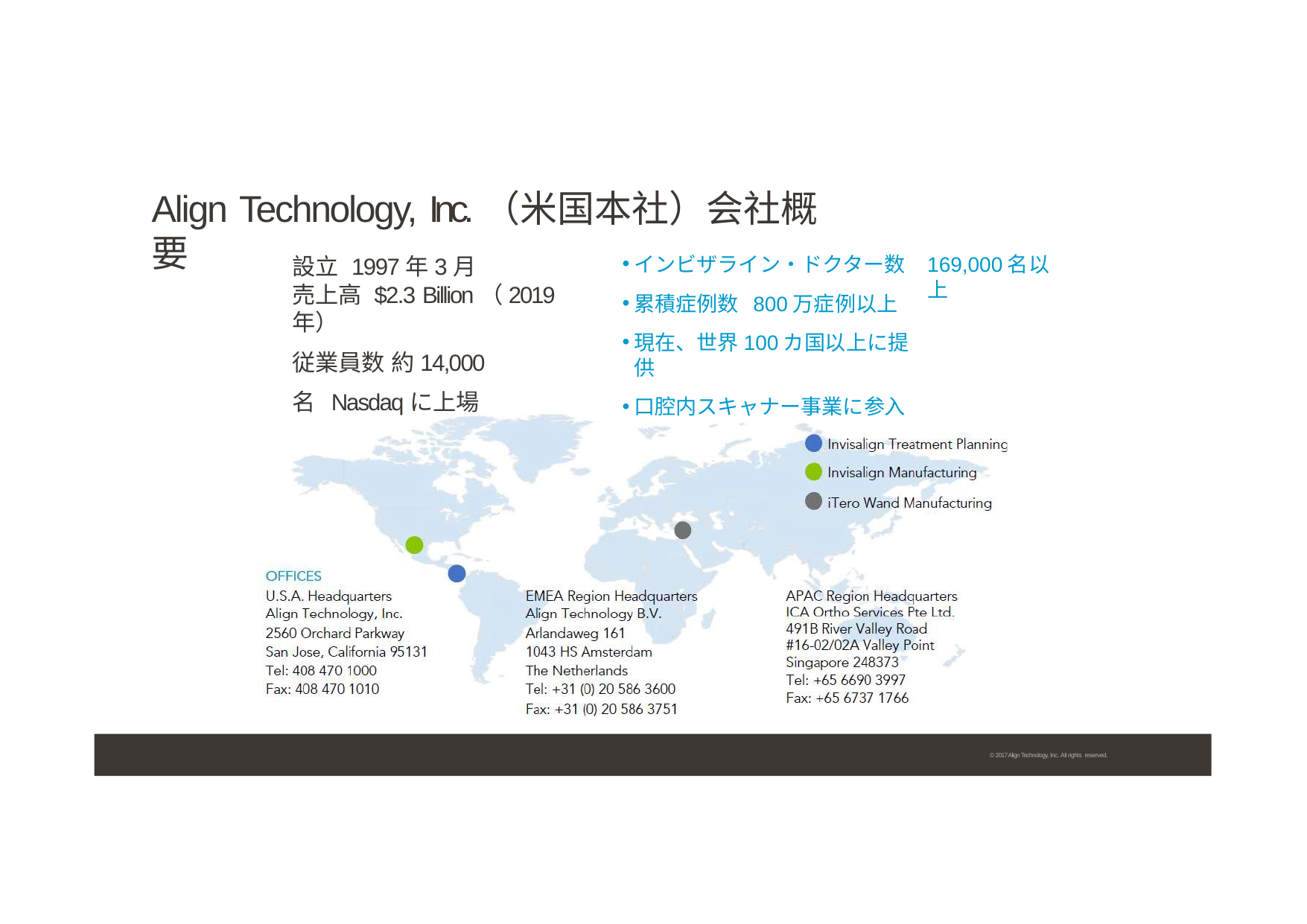

# Align Technology, Inc.（米国本社）会社概要
インビザライン・ドクター数
累積症例数 800万症例以上
現在、世界100カ国以上に提供
口腔内スキャナー事業に参入
169,000名以上
設立 1997年3月
売上高 $2.3 Billion（2019年）
従業員数 約14,000名  Nasdaqに上場
© 2017 Align Technology, Inc. All rights reserved.